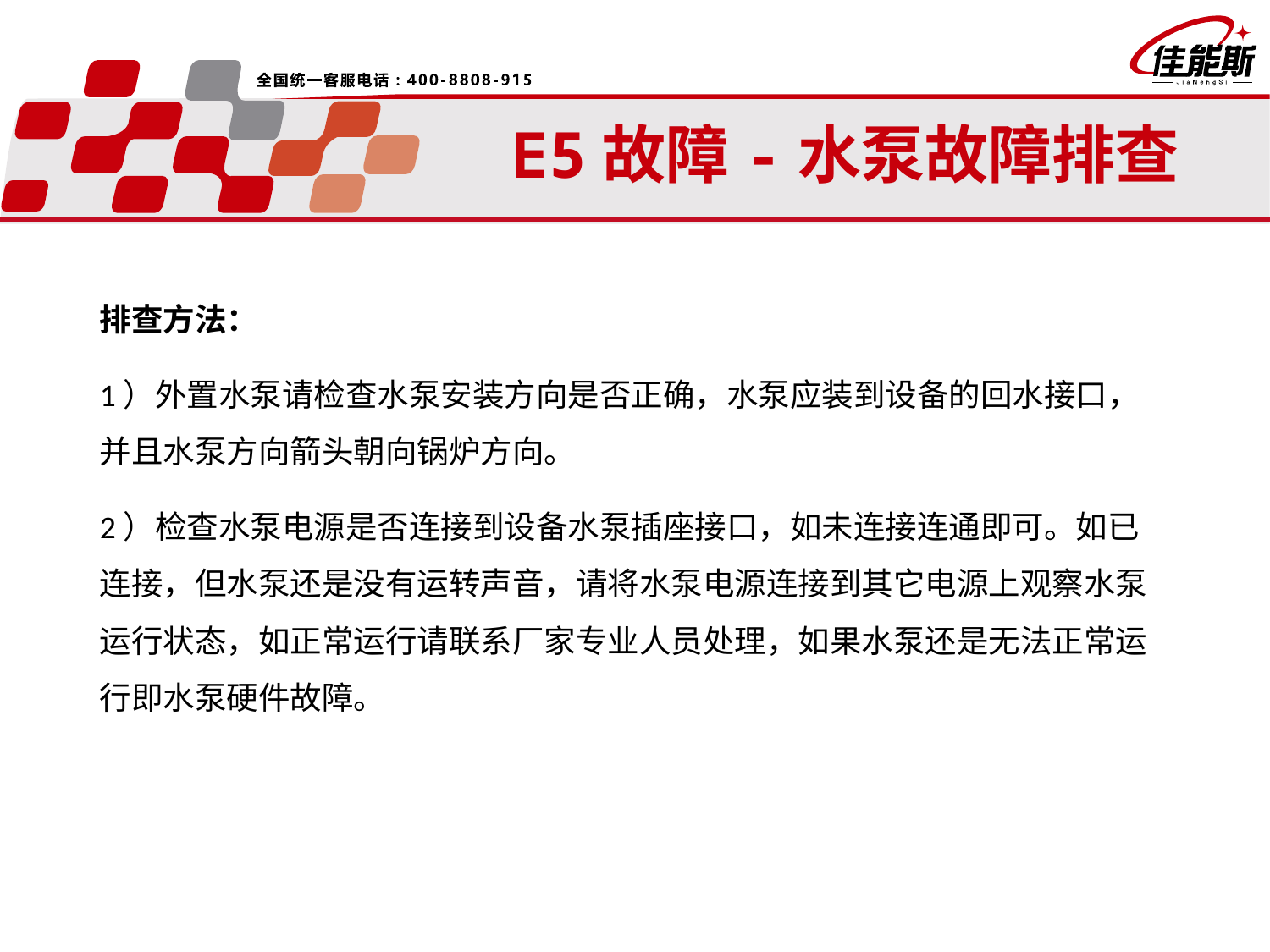

# E5故障-水泵故障排查
排查方法：
1）外置水泵请检查水泵安装方向是否正确，水泵应装到设备的回水接口，并且水泵方向箭头朝向锅炉方向。
2）检查水泵电源是否连接到设备水泵插座接口，如未连接连通即可。如已连接，但水泵还是没有运转声音，请将水泵电源连接到其它电源上观察水泵运行状态，如正常运行请联系厂家专业人员处理，如果水泵还是无法正常运行即水泵硬件故障。